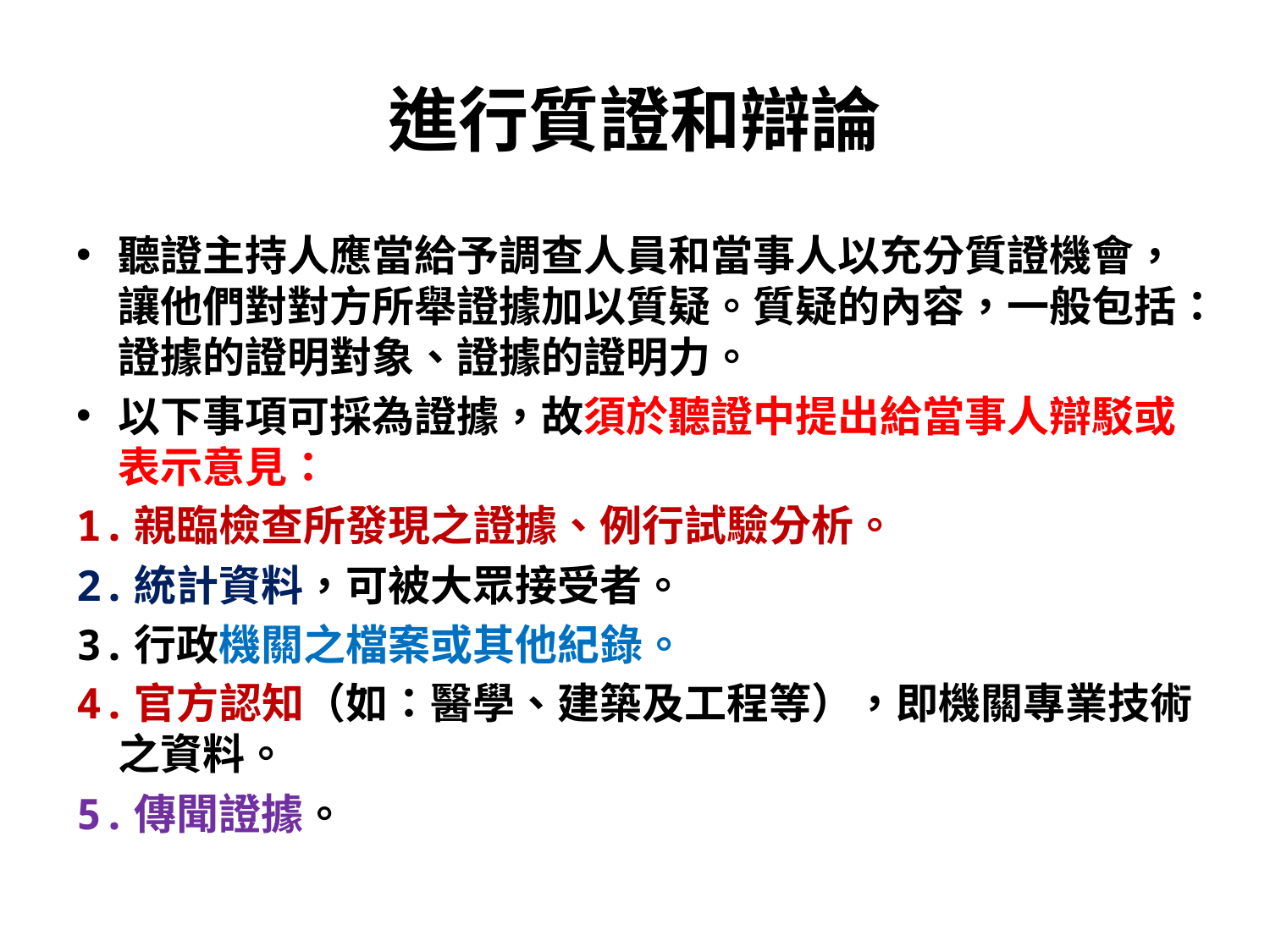

# 進行質證和辯論
聽證主持人應當給予調查人員和當事人以充分質證機會，讓他們對對方所舉證據加以質疑。質疑的內容，一般包括：證據的證明對象、證據的證明力。
以下事項可採為證據，故須於聽證中提出給當事人辯駁或表示意見：
1.親臨檢查所發現之證據、例行試驗分析。
2.統計資料，可被大眾接受者。
3.行政機關之檔案或其他紀錄。
4.官方認知（如：醫學、建築及工程等），即機關專業技術之資料。
5.傳聞證據。